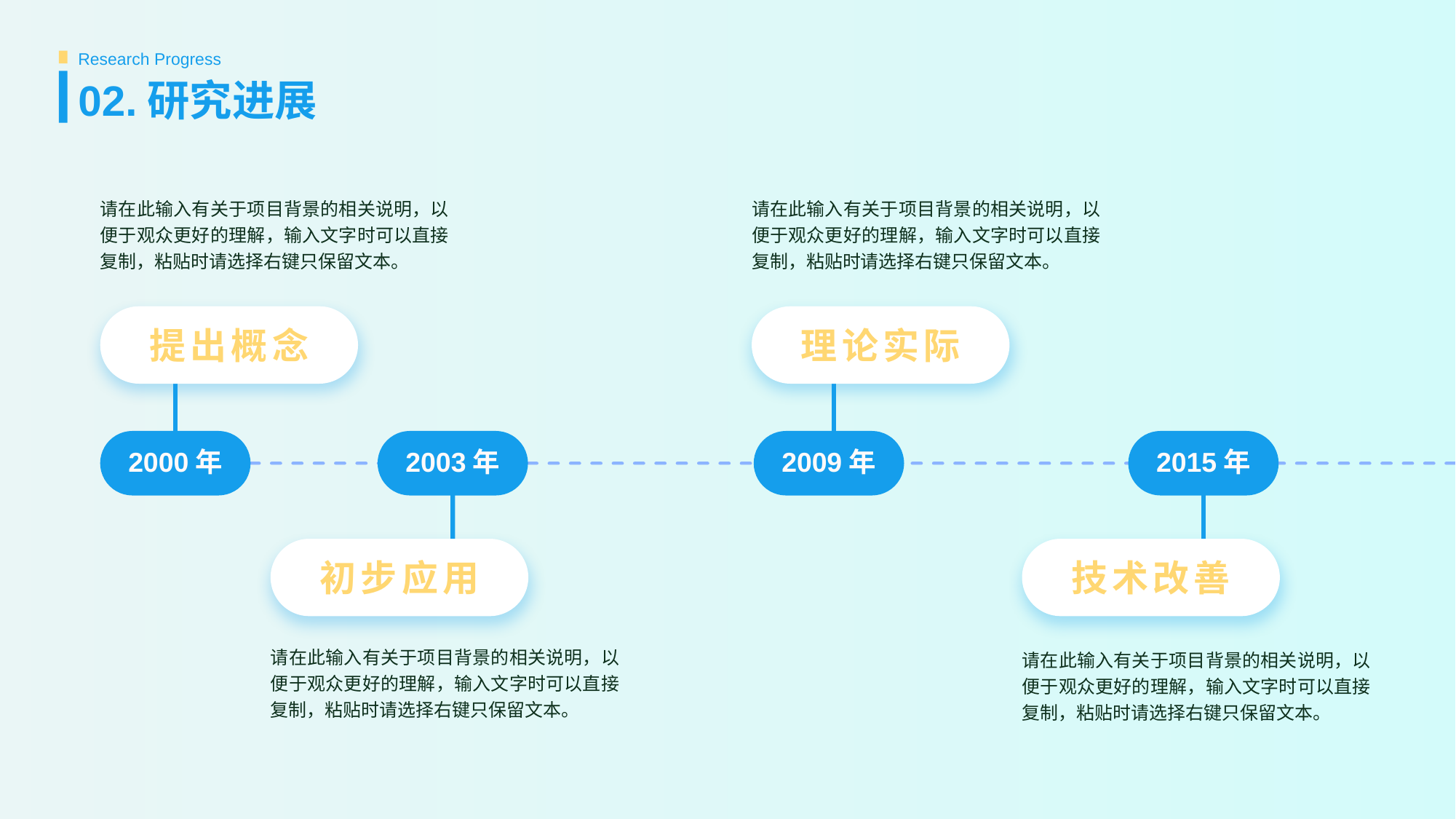

Research Progress
02.研究进展
请在此输入有关于项目背景的相关说明，以便于观众更好的理解，输入文字时可以直接复制，粘贴时请选择右键只保留文本。
请在此输入有关于项目背景的相关说明，以便于观众更好的理解，输入文字时可以直接复制，粘贴时请选择右键只保留文本。

提出概念
理论实际

2009年
2015年
2000年
2003年

初步应用
技术改善
请在此输入有关于项目背景的相关说明，以便于观众更好的理解，输入文字时可以直接复制，粘贴时请选择右键只保留文本。
请在此输入有关于项目背景的相关说明，以便于观众更好的理解，输入文字时可以直接复制，粘贴时请选择右键只保留文本。